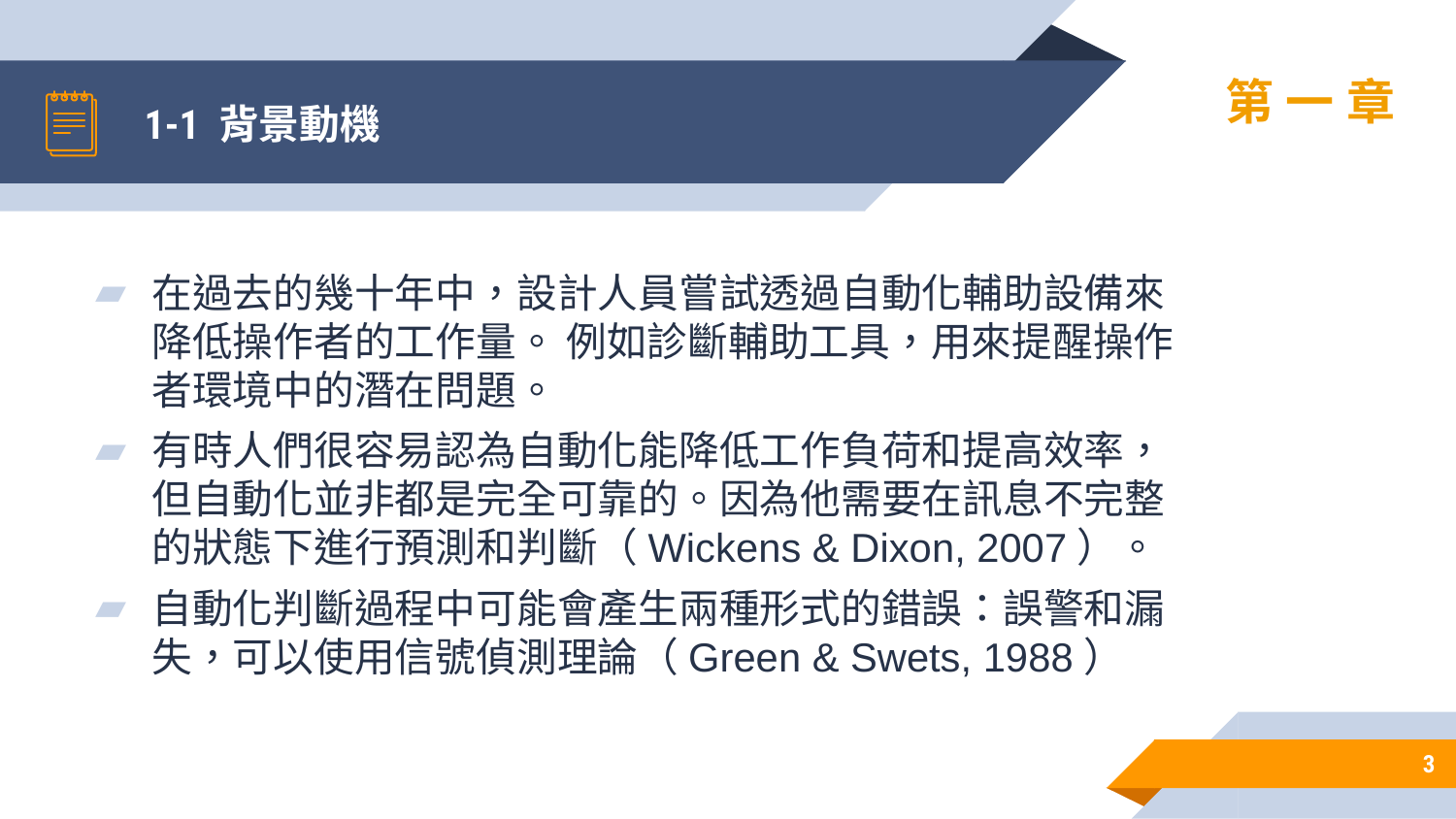

# 1-1 背景動機
第一章

在過去的幾十年中，設計人員嘗試透過自動化輔助設備來降低操作者的工作量。 例如診斷輔助工具，用來提醒操作者環境中的潛在問題。
有時人們很容易認為自動化能降低工作負荷和提高效率，但自動化並非都是完全可靠的。因為他需要在訊息不完整的狀態下進行預測和判斷（Wickens & Dixon, 2007）。
自動化判斷過程中可能會產生兩種形式的錯誤：誤警和漏失，可以使用信號偵測理論（Green & Swets, 1988）

3